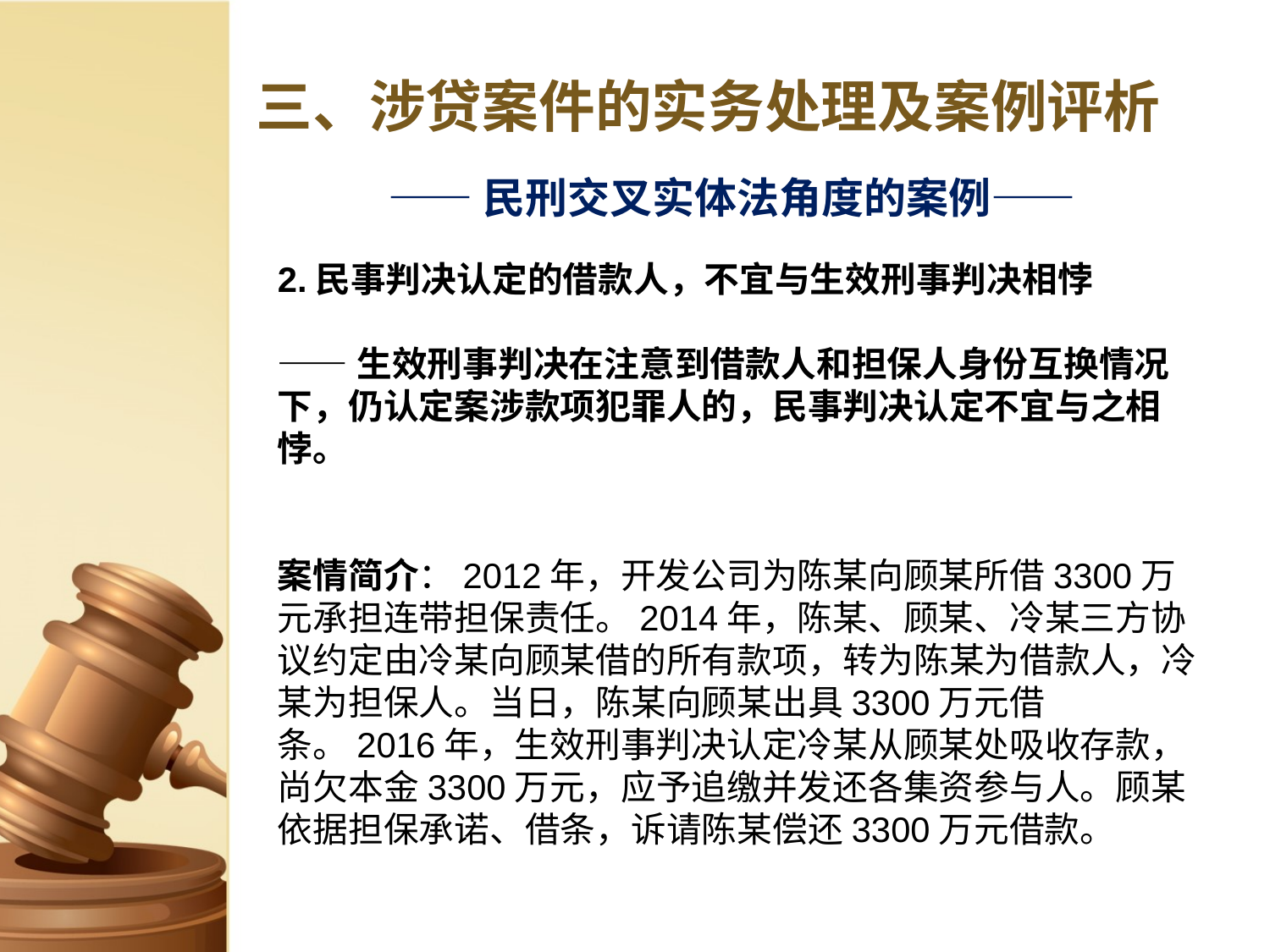

# 三、涉贷案件的实务处理及案例评析
——民刑交叉实体法角度的案例——
2.民事判决认定的借款人，不宜与生效刑事判决相悖

——生效刑事判决在注意到借款人和担保人身份互换情况下，仍认定案涉款项犯罪人的，民事判决认定不宜与之相悖。

案情简介：2012年，开发公司为陈某向顾某所借3300万元承担连带担保责任。2014年，陈某、顾某、冷某三方协议约定由冷某向顾某借的所有款项，转为陈某为借款人，冷某为担保人。当日，陈某向顾某出具3300万元借条。2016年，生效刑事判决认定冷某从顾某处吸收存款，尚欠本金3300万元，应予追缴并发还各集资参与人。顾某依据担保承诺、借条，诉请陈某偿还3300万元借款。